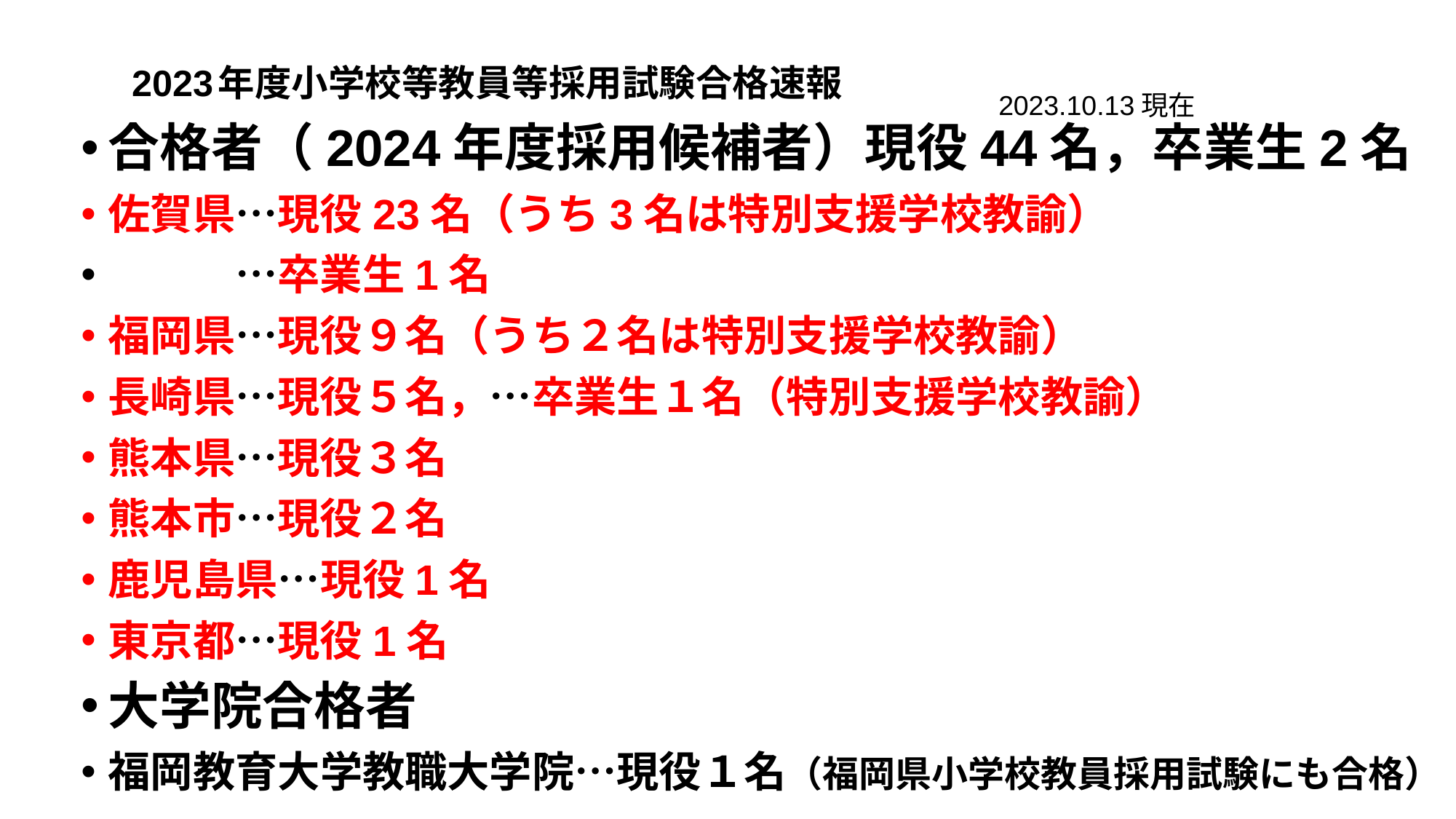

# 2023年度小学校等教員等採用試験合格速報
2023.10.13現在
合格者（2024年度採用候補者）現役44名，卒業生2名
佐賀県…現役23名（うち3名は特別支援学校教諭）
　　　…卒業生1名
福岡県…現役９名（うち２名は特別支援学校教諭）
長崎県…現役５名，…卒業生１名（特別支援学校教諭）
熊本県…現役３名
熊本市…現役２名
鹿児島県…現役1名
東京都…現役1名
大学院合格者
福岡教育大学教職大学院…現役１名（福岡県小学校教員採用試験にも合格）